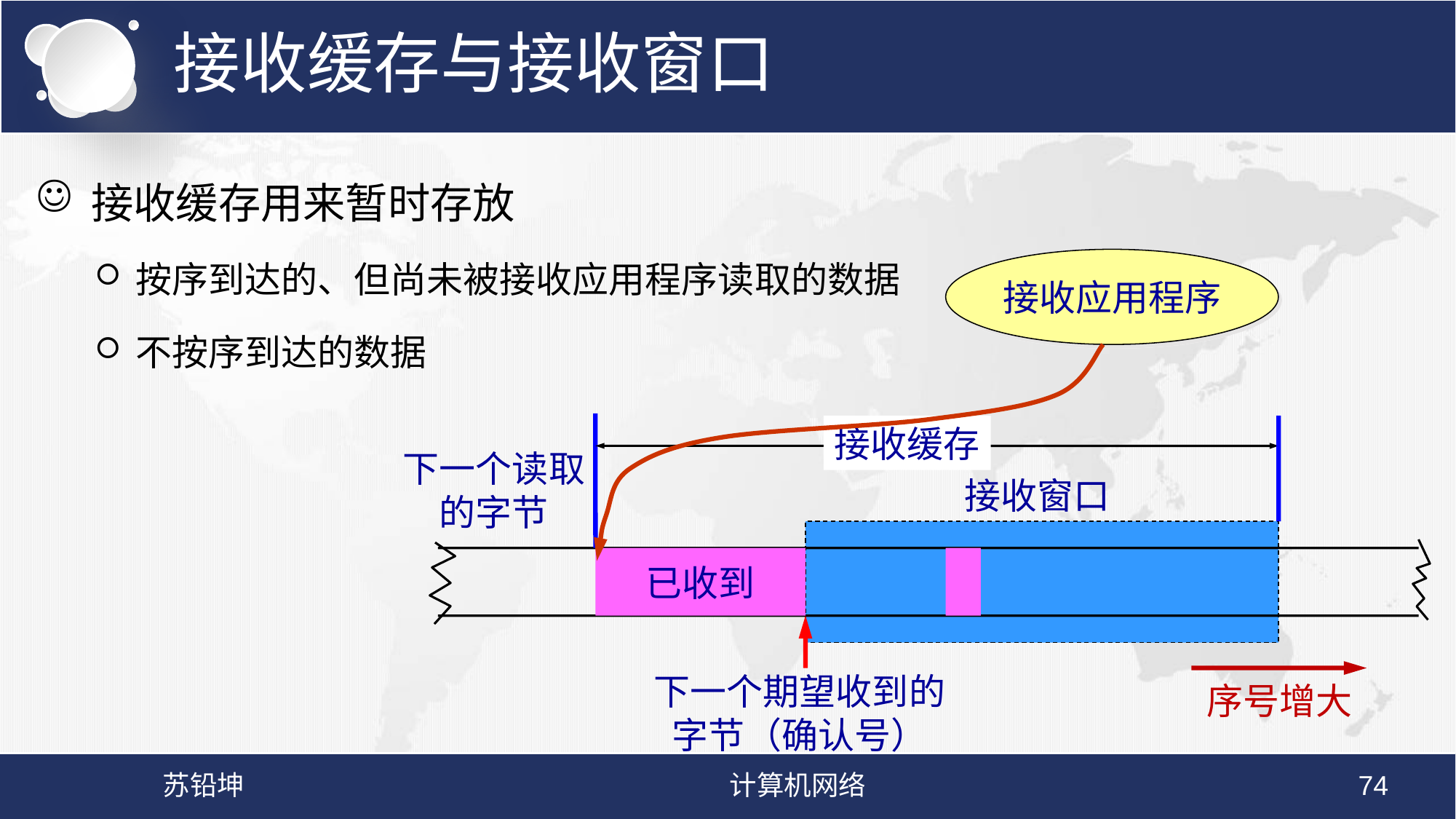

# 接收缓存与接收窗口

接收缓存用来暂时存放
按序到达的、但尚未被接收应用程序读取的数据
不按序到达的数据

接收应用程序

接收缓存

下一个读取
的字节

接收窗口

已收到

下一个期望收到的
字节（确认号）

序号增大
苏铅坤
计算机网络
74